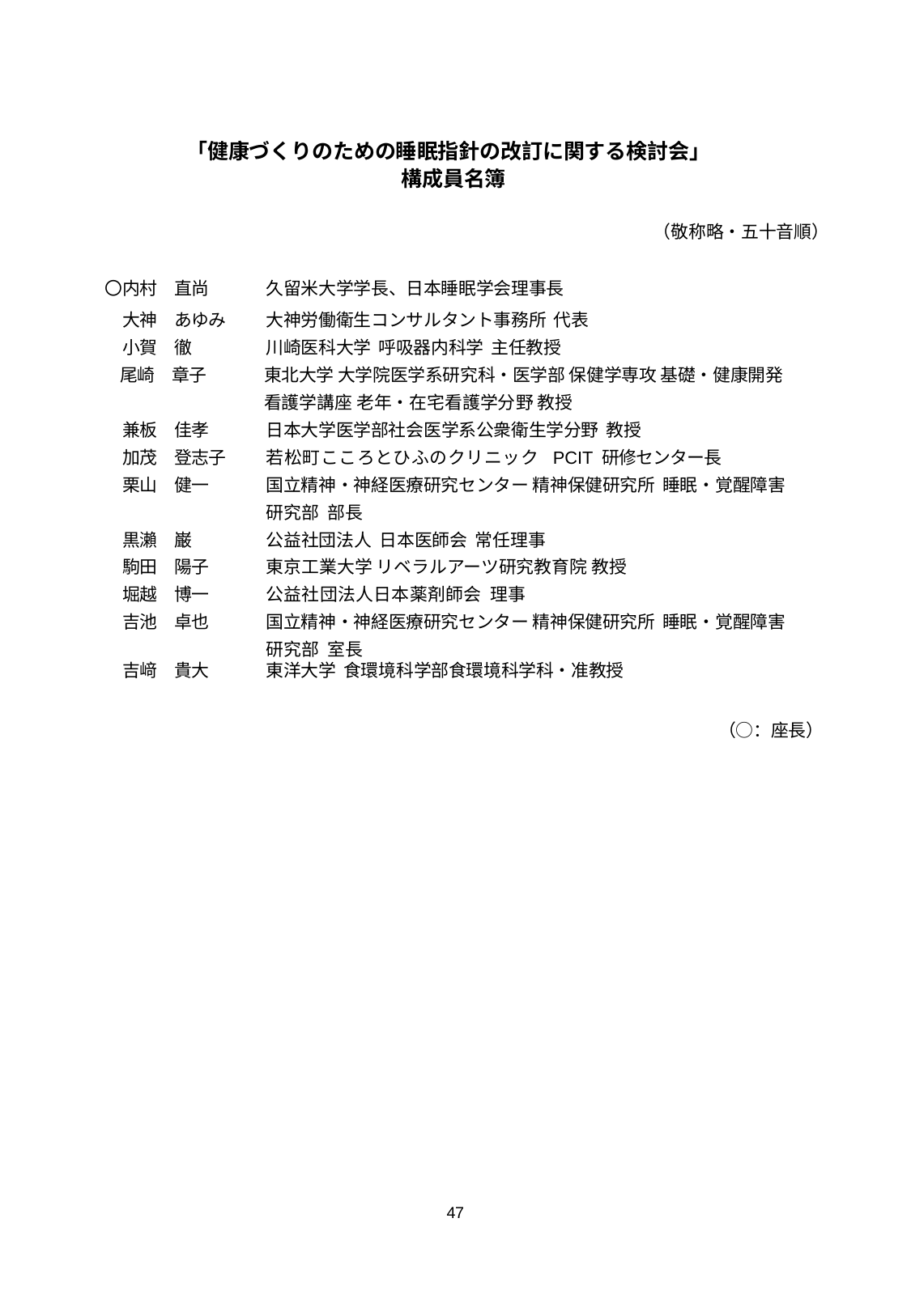

「健康づくりのための睡眠指針の改訂に関する検討会」構成員名簿

（敬称略・五十音順）
| 〇内村 | 直尚 | 久留米大学学長、日本睡眠学会理事長 |
| --- | --- | --- |
| 大神 | あゆみ | 大神労働衛生コンサルタント事務所 代表 |
| 小賀 | 徹 | 川崎医科大学 呼吸器内科学 主任教授 |
| 尾崎 | 章子 | 東北大学 大学院医学系研究科・医学部 保健学専攻 基礎・健康開発 |
|  |  | 看護学講座 老年・在宅看護学分野 教授 |
| 兼板 | 佳孝 | 日本大学医学部社会医学系公衆衛生学分野 教授 |
| 加茂 | 登志子 | 若松町こころとひふのクリニック PCIT 研修センター長 |
| 栗山 | 健一 | 国立精神・神経医療研究センター 精神保健研究所 睡眠・覚醒障害 |
|  |  | 研究部 部長 |
| 黒瀨 | 巌 | 公益社団法人 日本医師会 常任理事 |
| 駒田 | 陽子 | 東京工業大学 リベラルアーツ研究教育院 教授 |
| 堀越 | 博一 | 公益社団法人日本薬剤師会 理事 |
| 吉池 | 卓也 | 国立精神・神経医療研究センター 精神保健研究所 睡眠・覚醒障害 |
|  |  | 研究部 室長 |
| 吉﨑 | 貴大 | 東洋大学 食環境科学部食環境科学科・准教授 |
（○：座長）
47